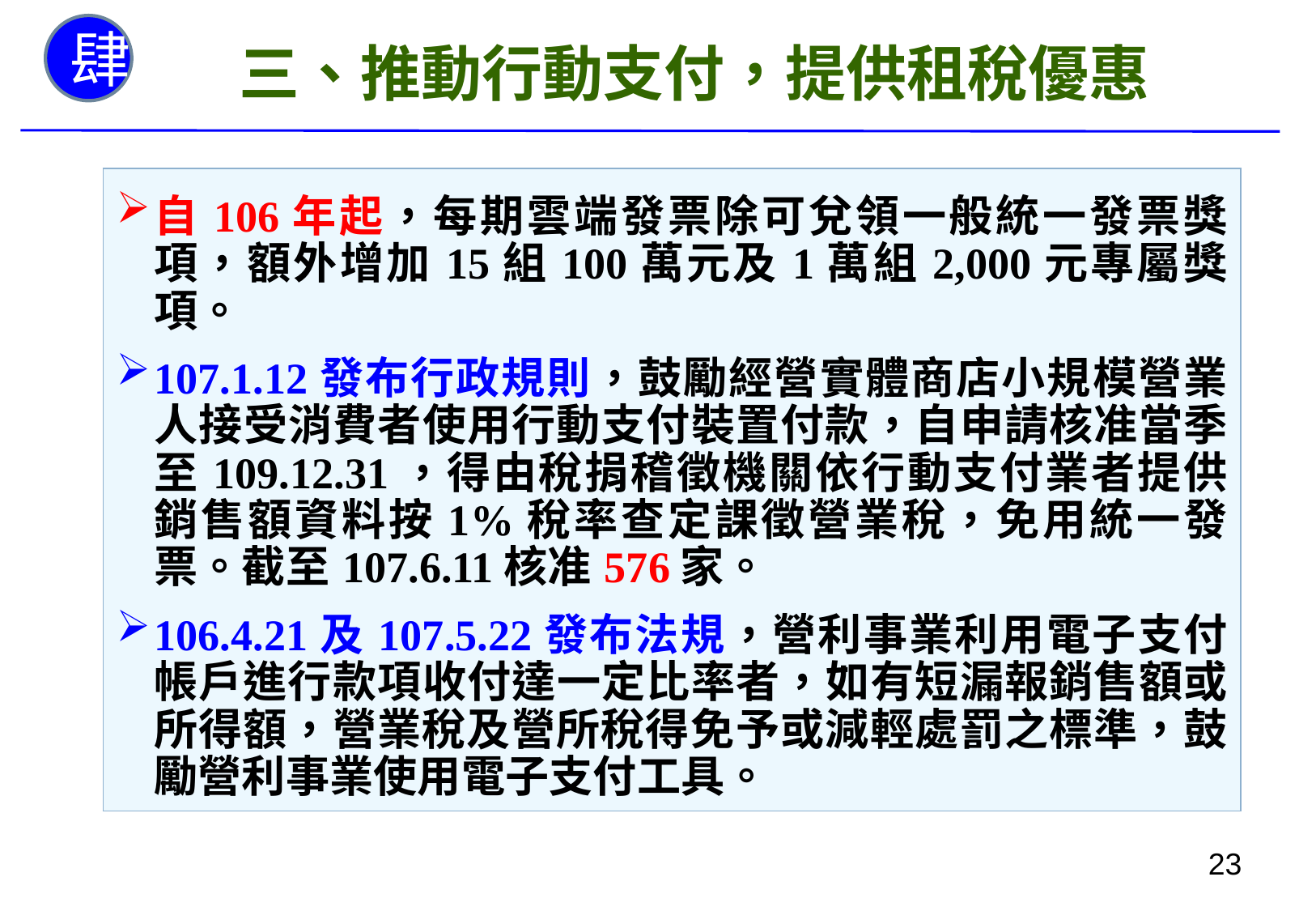

肆
三、推動行動支付，提供租稅優惠
| 自106年起，每期雲端發票除可兌領一般統一發票獎項，額外增加15組100萬元及1萬組2,000元專屬獎項。 107.1.12發布行政規則，鼓勵經營實體商店小規模營業人接受消費者使用行動支付裝置付款，自申請核准當季至109.12.31，得由稅捐稽徵機關依行動支付業者提供銷售額資料按1%稅率查定課徵營業稅，免用統一發票。截至107.6.11核准576家。 106.4.21及107.5.22發布法規，營利事業利用電子支付帳戶進行款項收付達一定比率者，如有短漏報銷售額或所得額，營業稅及營所稅得免予或減輕處罰之標準，鼓勵營利事業使用電子支付工具。 |
| --- |

23